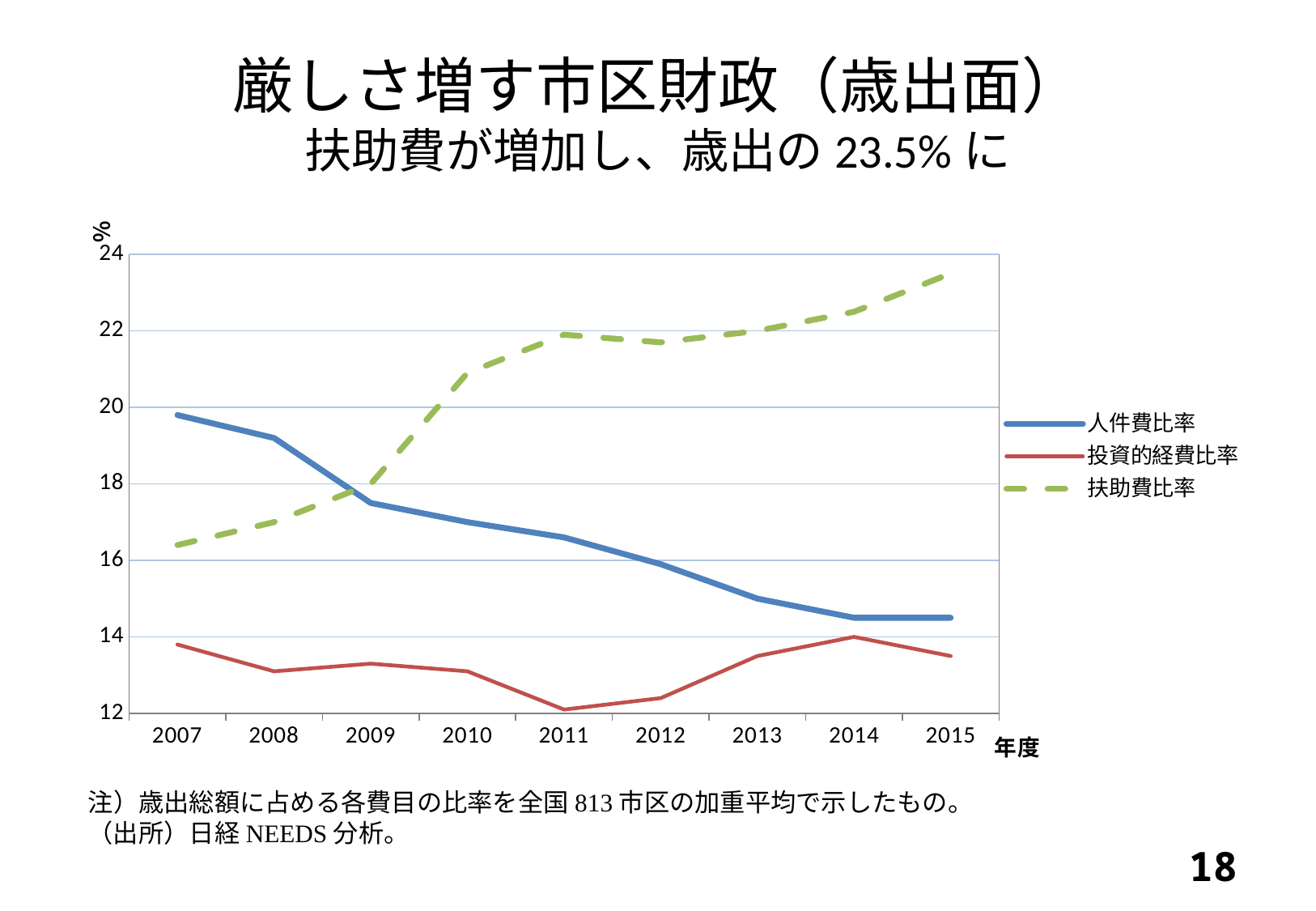

# 厳しさ増す市区財政（歳出面） 扶助費が増加し、歳出の23.5%に

### Chart

| Category | 人件費比率 | 投資的経費比率 | 扶助費比率 |
|---|---|---|---|
| 2007 | 19.8 | 13.8 | 16.4 |
| 2008 | 19.2 | 13.1 | 17.0 |
| 2009 | 17.5 | 13.3 | 18.0 |
| 2010 | 17.0 | 13.1 | 20.9 |
| 2011 | 16.6 | 12.1 | 21.9 |
| 2012 | 15.9 | 12.4 | 21.7 |
| 2013 | 15.0 | 13.5 | 22.0 |
| 2014 | 14.5 | 14.0 | 22.5 |
| 2015 | 14.5 | 13.5 | 23.5 |
注）歳出総額に占める各費目の比率を全国813市区の加重平均で示したもの。
（出所）日経NEEDS分析。
18